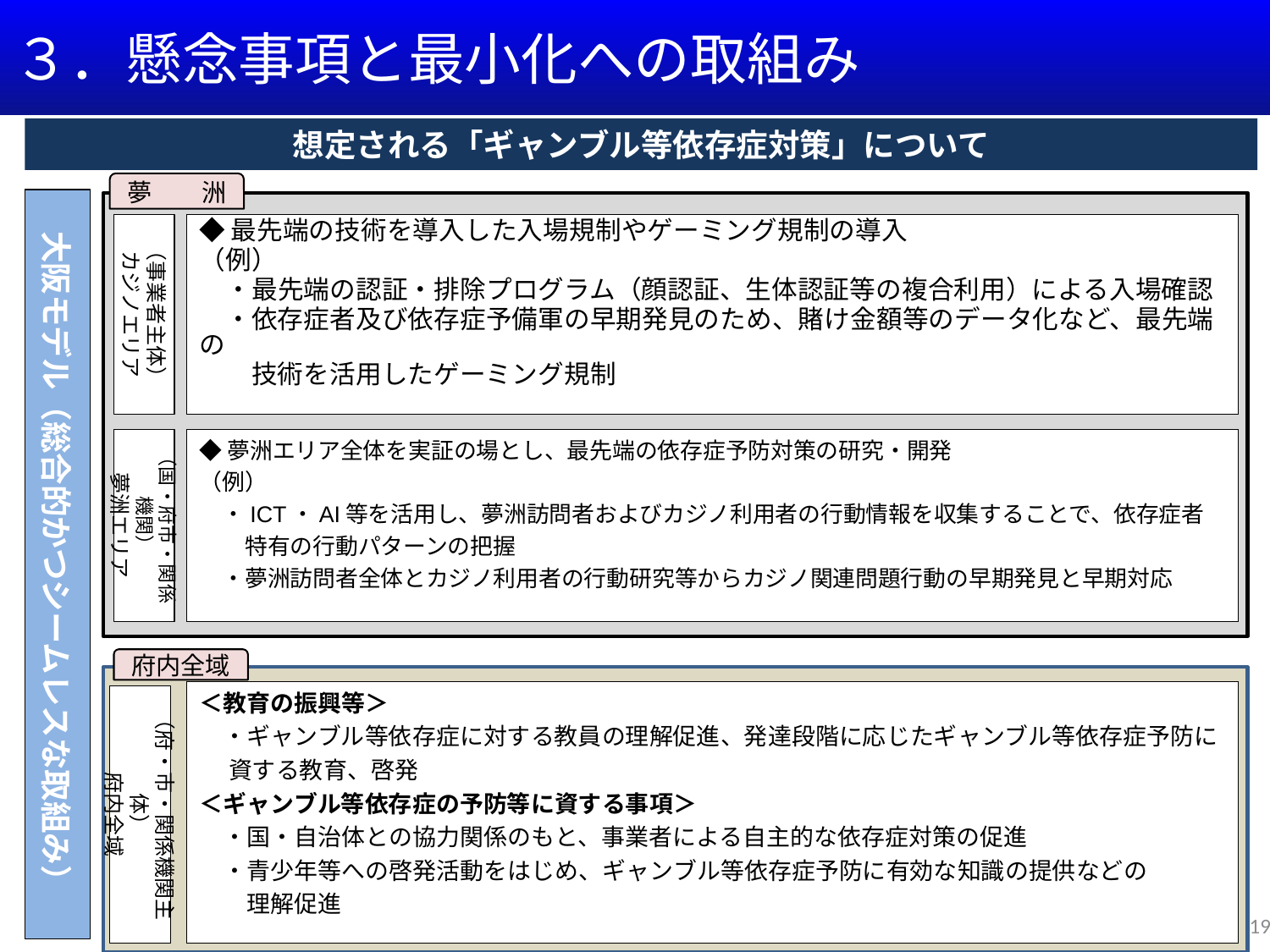

３．懸念事項と最小化への取組み
想定される「ギャンブル等依存症対策」について
夢　　洲
大阪モデル（総合的かつシームレスな取組み）

（事業者主体）
カジノエリア
◆最先端の技術を導入した入場規制やゲーミング規制の導入
（例）
　・最先端の認証・排除プログラム（顔認証、生体認証等の複合利用）による入場確認
　・依存症者及び依存症予備軍の早期発見のため、賭け金額等のデータ化など、最先端の
　　技術を活用したゲーミング規制

（国・府市・関係機関）
夢洲エリア
◆夢洲エリア全体を実証の場とし、最先端の依存症予防対策の研究・開発
（例）
　・ICT・AI等を活用し、夢洲訪問者およびカジノ利用者の行動情報を収集することで、依存症者
　　特有の行動パターンの把握
　・夢洲訪問者全体とカジノ利用者の行動研究等からカジノ関連問題行動の早期発見と早期対応

府内全域

＜教育の振興等＞
　・ギャンブル等依存症に対する教員の理解促進、発達段階に応じたギャンブル等依存症予防に
　 資する教育、啓発
＜ギャンブル等依存症の予防等に資する事項＞
　・国・自治体との協力関係のもと、事業者による自主的な依存症対策の促進
　・青少年等への啓発活動をはじめ、ギャンブル等依存症予防に有効な知識の提供などの
　　理解促進
（府・市・関係機関主体）
府内全域
19